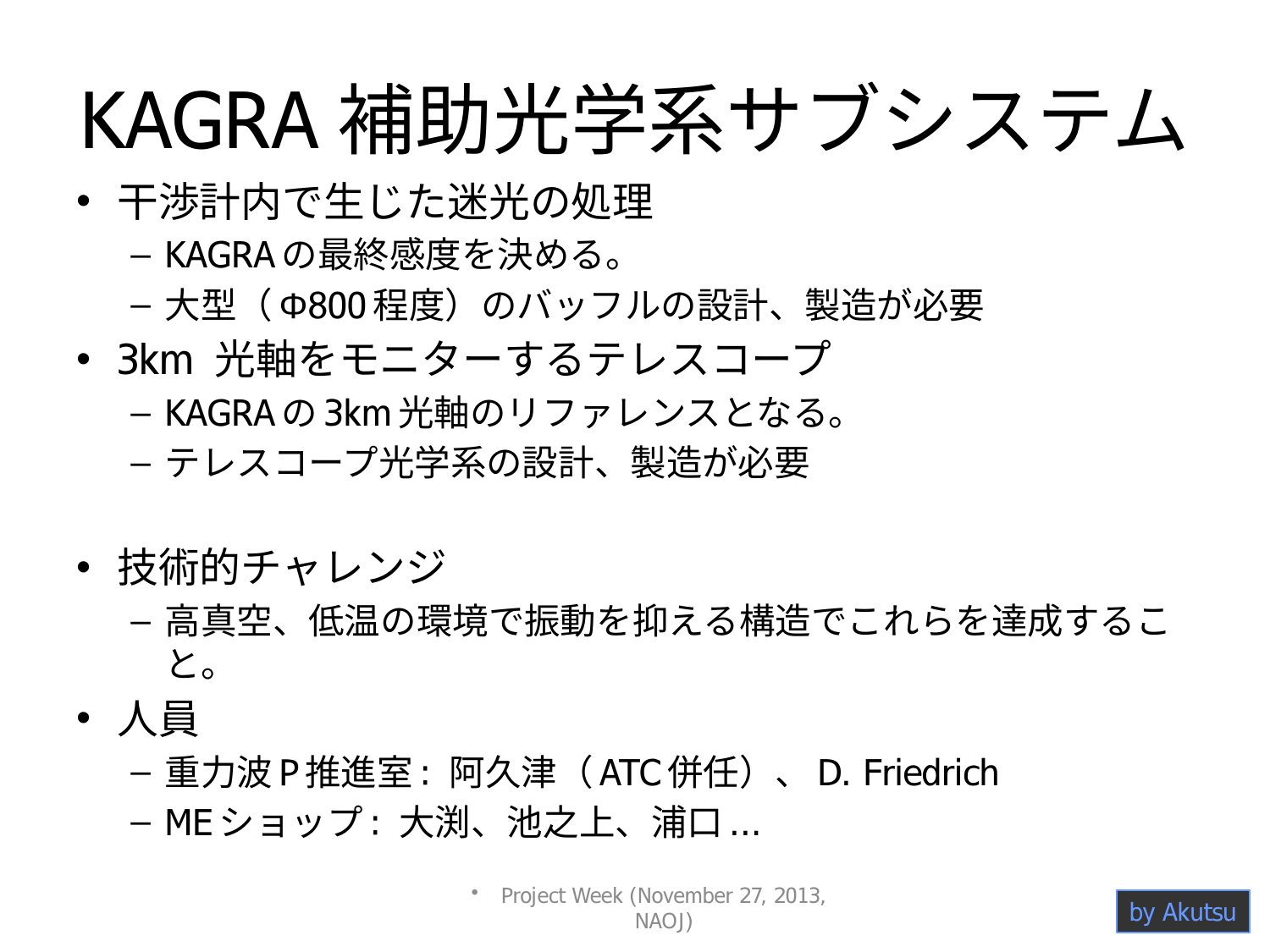

# KAGRA補助光学系サブシステム
干渉計内で生じた迷光の処理
KAGRAの最終感度を決める。
大型（Φ800程度）のバッフルの設計、製造が必要
3km 光軸をモニターするテレスコープ
KAGRAの3km光軸のリファレンスとなる。
テレスコープ光学系の設計、製造が必要

技術的チャレンジ
高真空、低温の環境で振動を抑える構造でこれらを達成すること。
人員
重力波P推進室: 阿久津（ATC併任）、D. Friedrich
MEショップ: 大渕、池之上、浦口...
Project Week (November 27, 2013, NAOJ)
by Akutsu